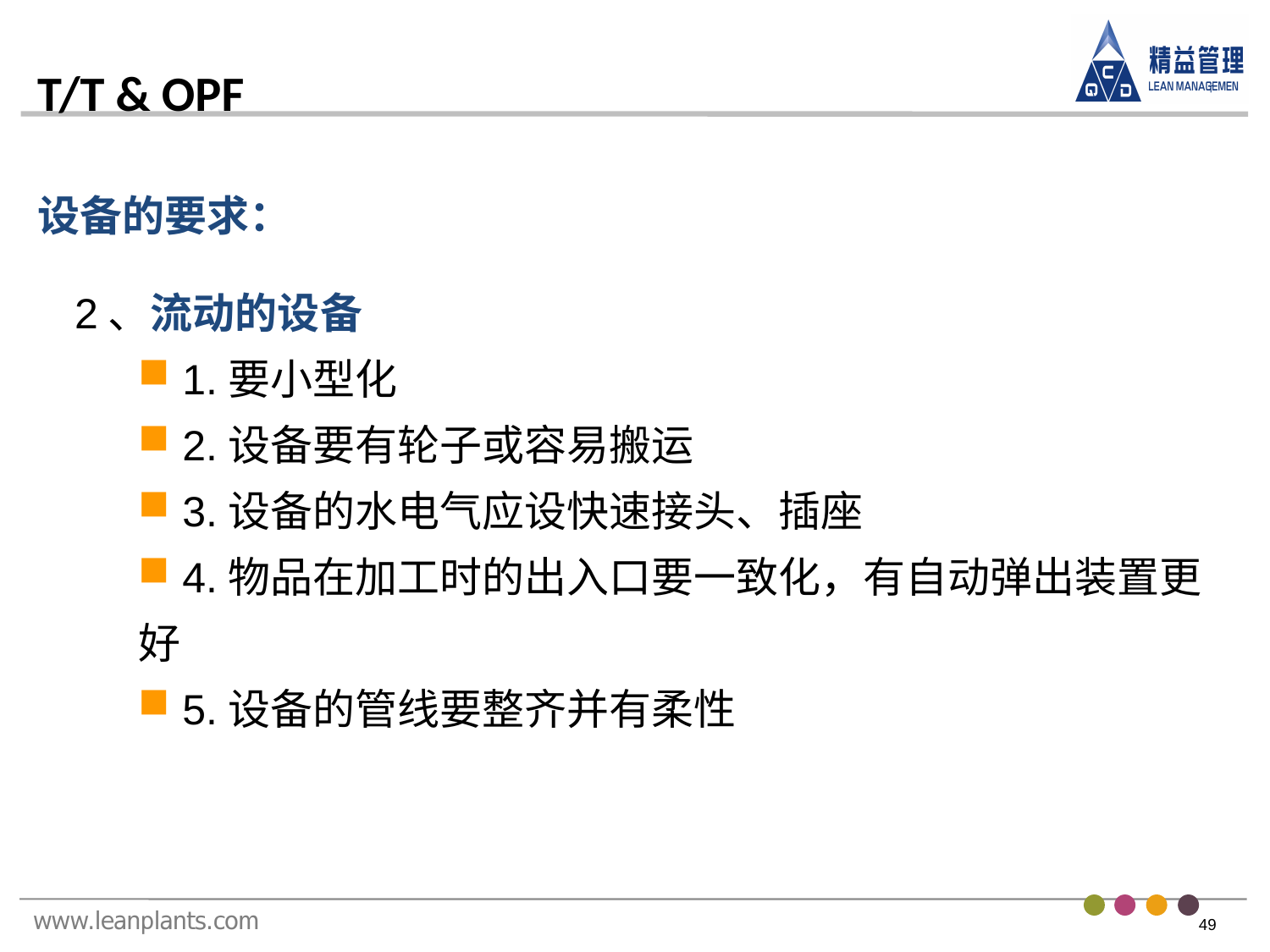

设备的要求：
2、流动的设备
 1.要小型化
 2.设备要有轮子或容易搬运
 3.设备的水电气应设快速接头、插座
 4.物品在加工时的出入口要一致化，有自动弹出装置更好
 5.设备的管线要整齐并有柔性